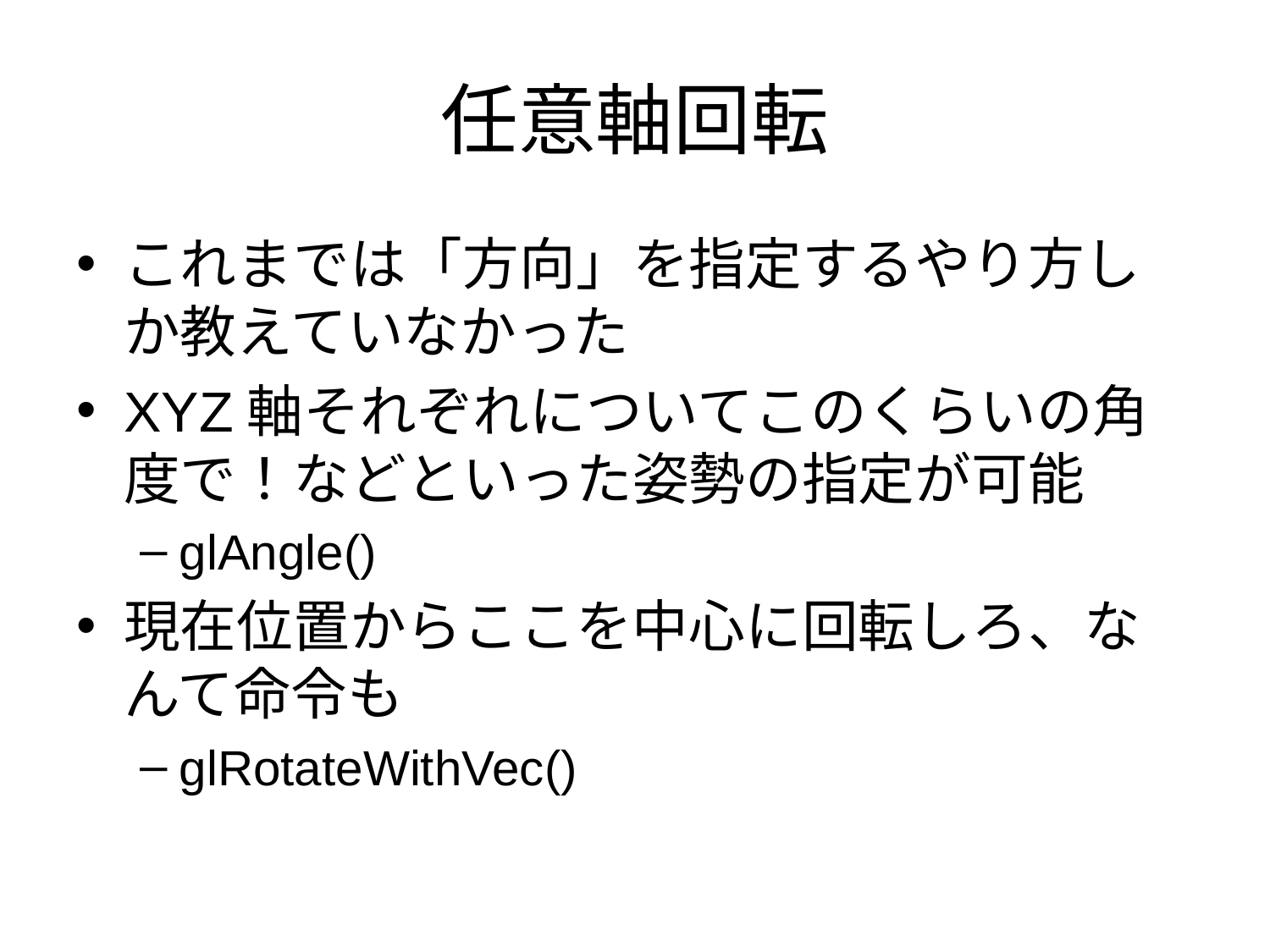

# 任意軸回転
これまでは「方向」を指定するやり方しか教えていなかった
XYZ軸それぞれについてこのくらいの角度で！などといった姿勢の指定が可能
glAngle()
現在位置からここを中心に回転しろ、なんて命令も
glRotateWithVec()